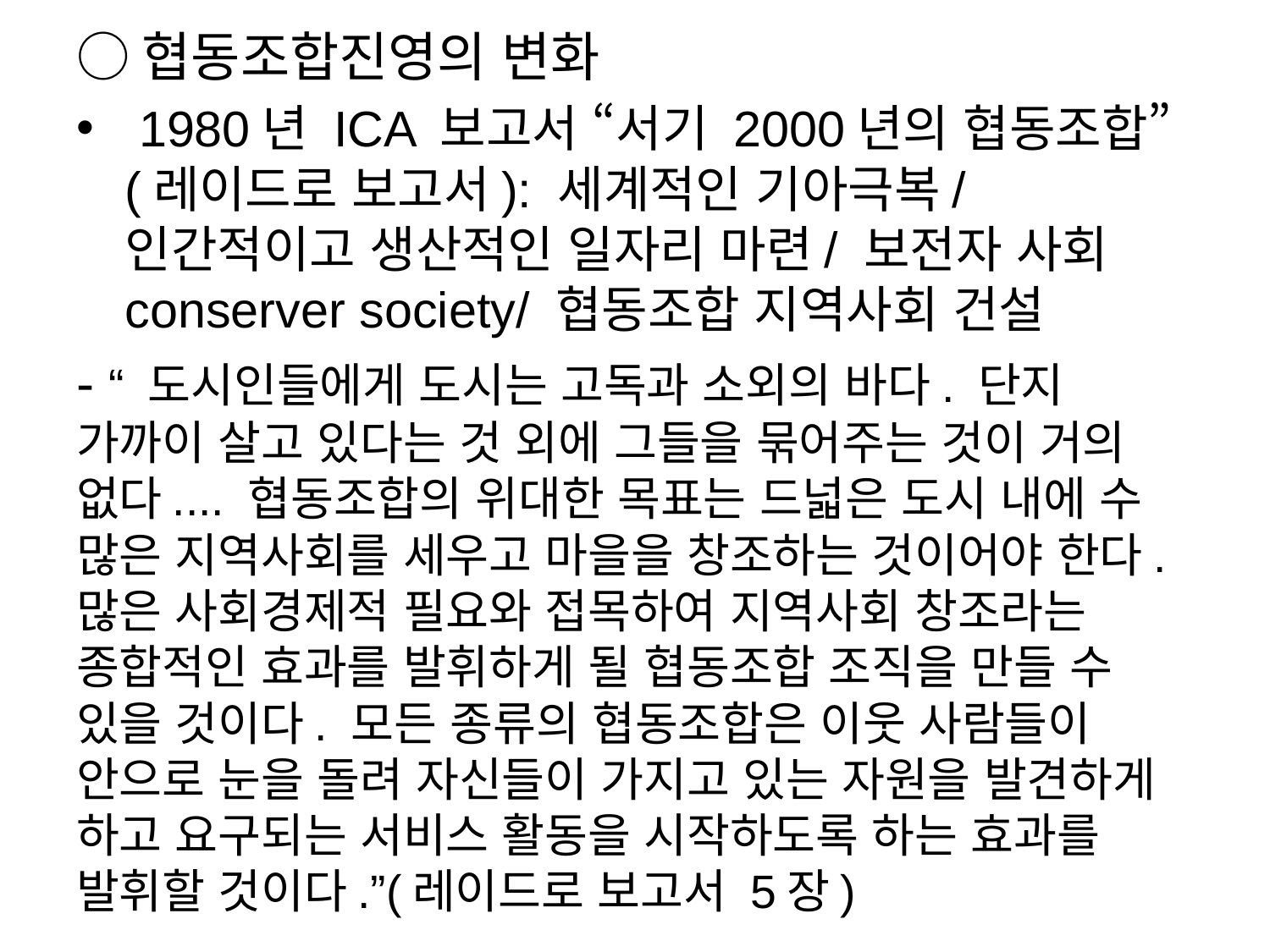

○협동조합진영의 변화
 1980년 ICA 보고서 “서기 2000년의 협동조합”(레이드로 보고서): 세계적인 기아극복/ 인간적이고 생산적인 일자리 마련/ 보전자 사회 conserver society/ 협동조합 지역사회 건설
- “ 도시인들에게 도시는 고독과 소외의 바다. 단지 가까이 살고 있다는 것 외에 그들을 묶어주는 것이 거의 없다.... 협동조합의 위대한 목표는 드넓은 도시 내에 수 많은 지역사회를 세우고 마을을 창조하는 것이어야 한다. 많은 사회경제적 필요와 접목하여 지역사회 창조라는 종합적인 효과를 발휘하게 될 협동조합 조직을 만들 수 있을 것이다. 모든 종류의 협동조합은 이웃 사람들이 안으로 눈을 돌려 자신들이 가지고 있는 자원을 발견하게 하고 요구되는 서비스 활동을 시작하도록 하는 효과를 발휘할 것이다.”(레이드로 보고서 5장)